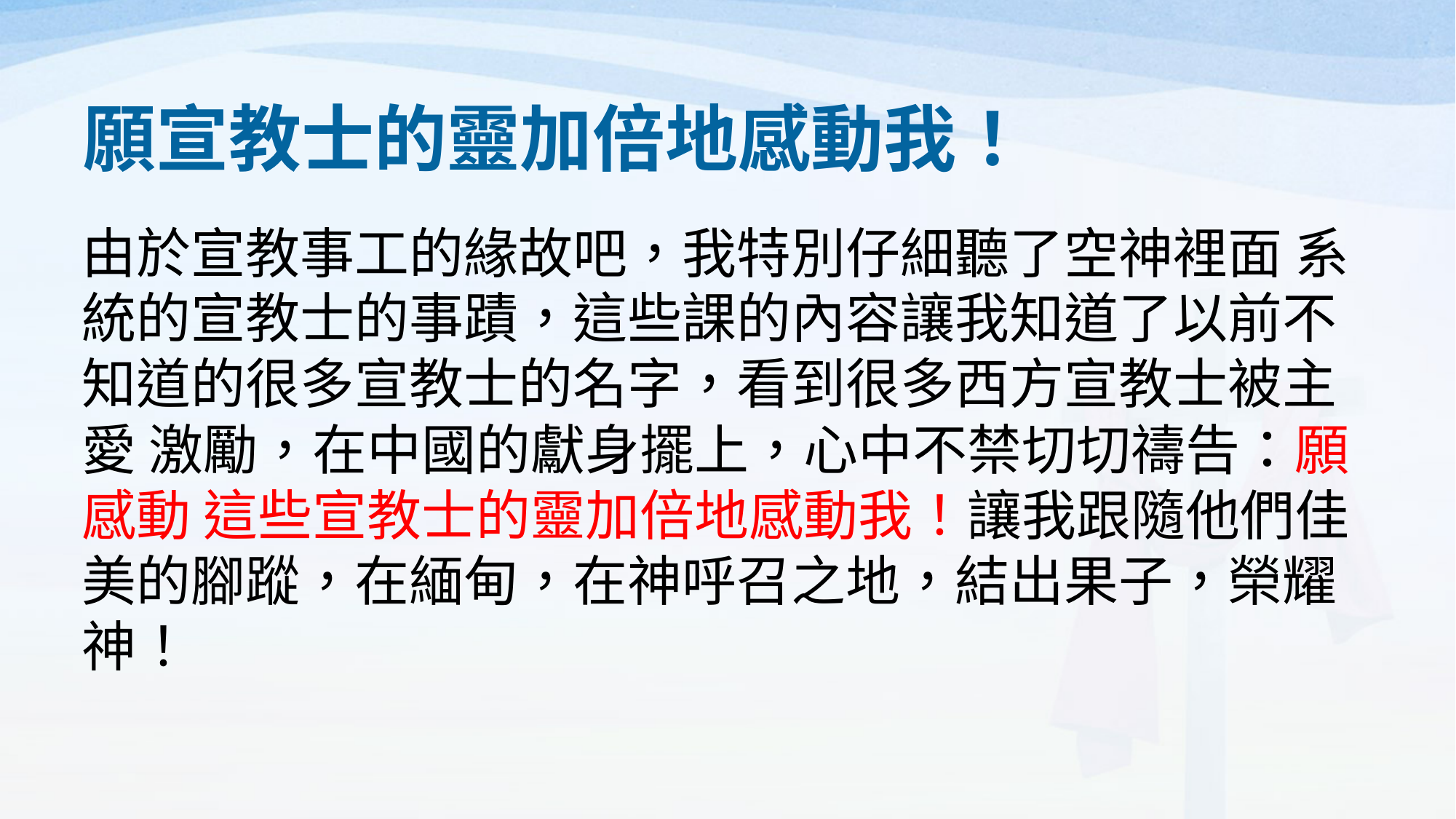

# 願宣教士的靈加倍地感動我！
由於宣教事工的緣故吧，我特別仔細聽了空神裡面 系統的宣教士的事蹟，這些課的內容讓我知道了以前不 知道的很多宣教士的名字，看到很多西方宣教士被主愛 激勵，在中國的獻身擺上，心中不禁切切禱告：願感動 這些宣教士的靈加倍地感動我！讓我跟隨他們佳美的腳蹤，在緬甸，在神呼召之地，結出果子，榮耀神！